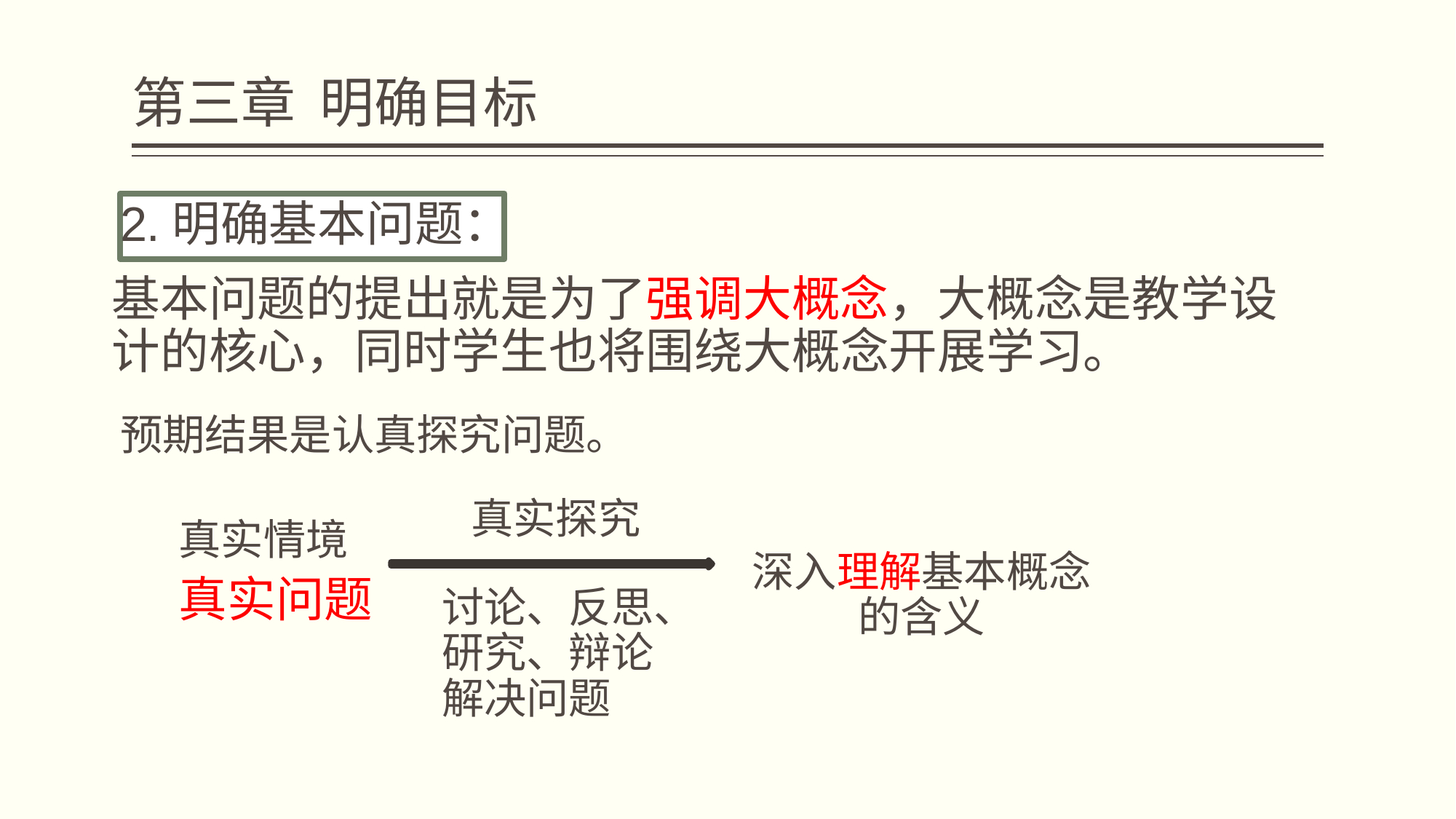

# 第三章  明确目标
2.明确基本问题：
基本问题的提出就是为了强调大概念，大概念是教学设计的核心，同时学生也将围绕大概念开展学习。
预期结果是认真探究问题。
真实探究
真实情境
真实问题
深入理解基本概念的含义

讨论、反思、研究、辩论解决问题